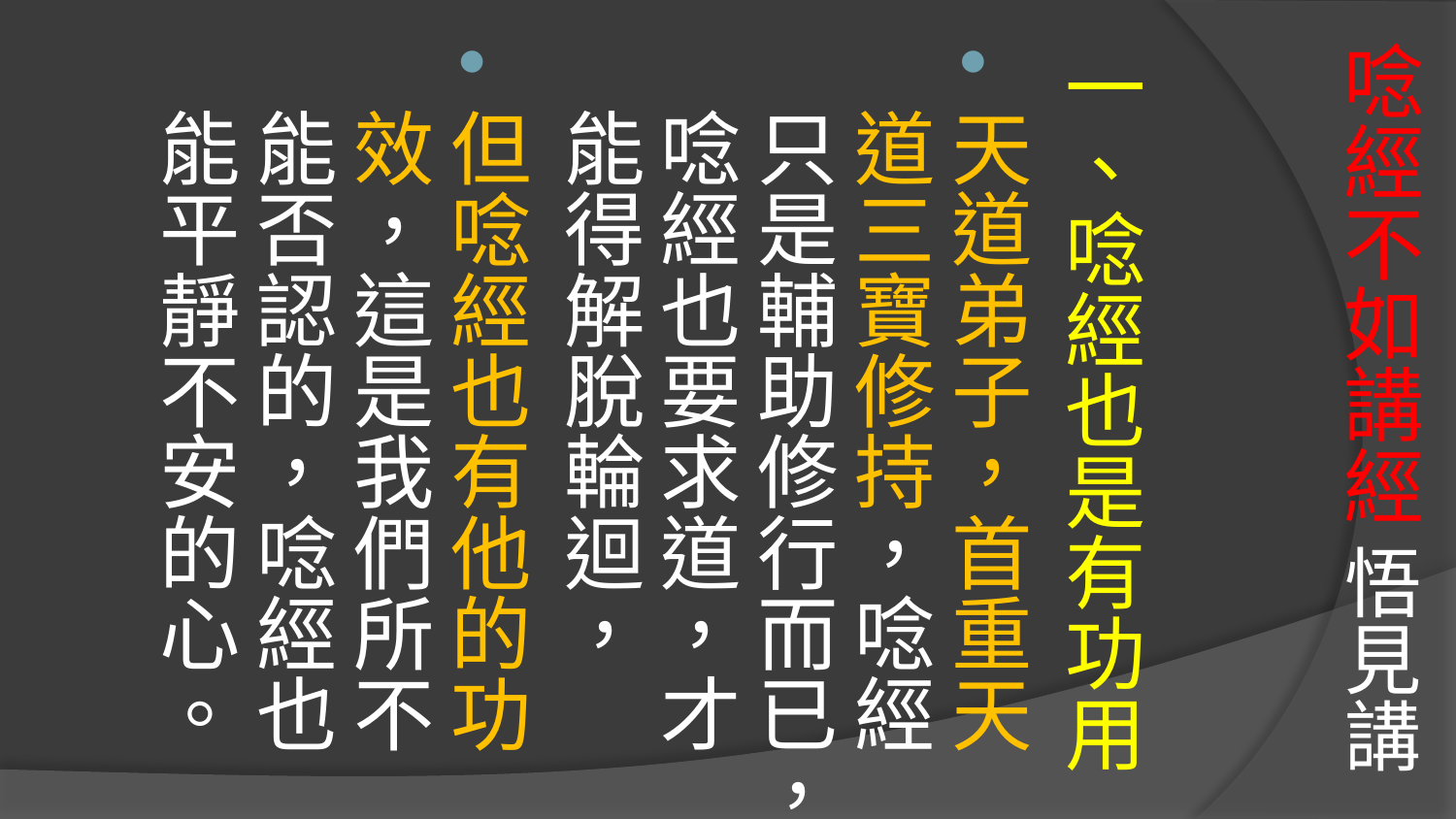

# 唸經不如講經 悟見講
一、唸經也是有功用
天道弟子，首重天道三寶修持，唸經只是輔助修行而已，唸經也要求道，才能得解脫輪迴，
但唸經也有他的功效，這是我們所不能否認的，唸經也能平靜不安的心。